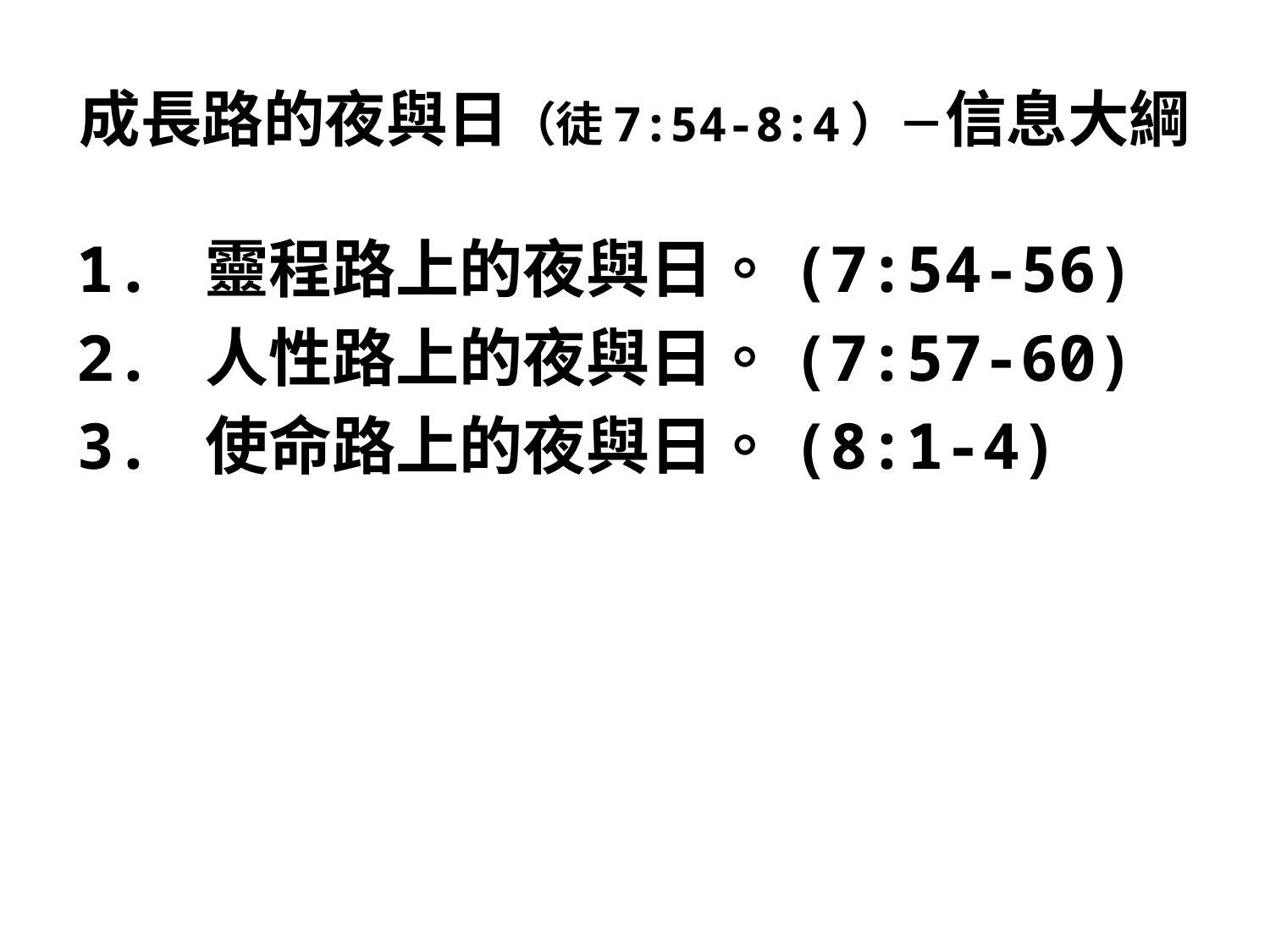

# 成長路的夜與日（徒7:54-8:4）－信息大綱
1. 靈程路上的夜與日。(7:54-56)
2. 人性路上的夜與日。(7:57-60)
3. 使命路上的夜與日。(8:1-4)